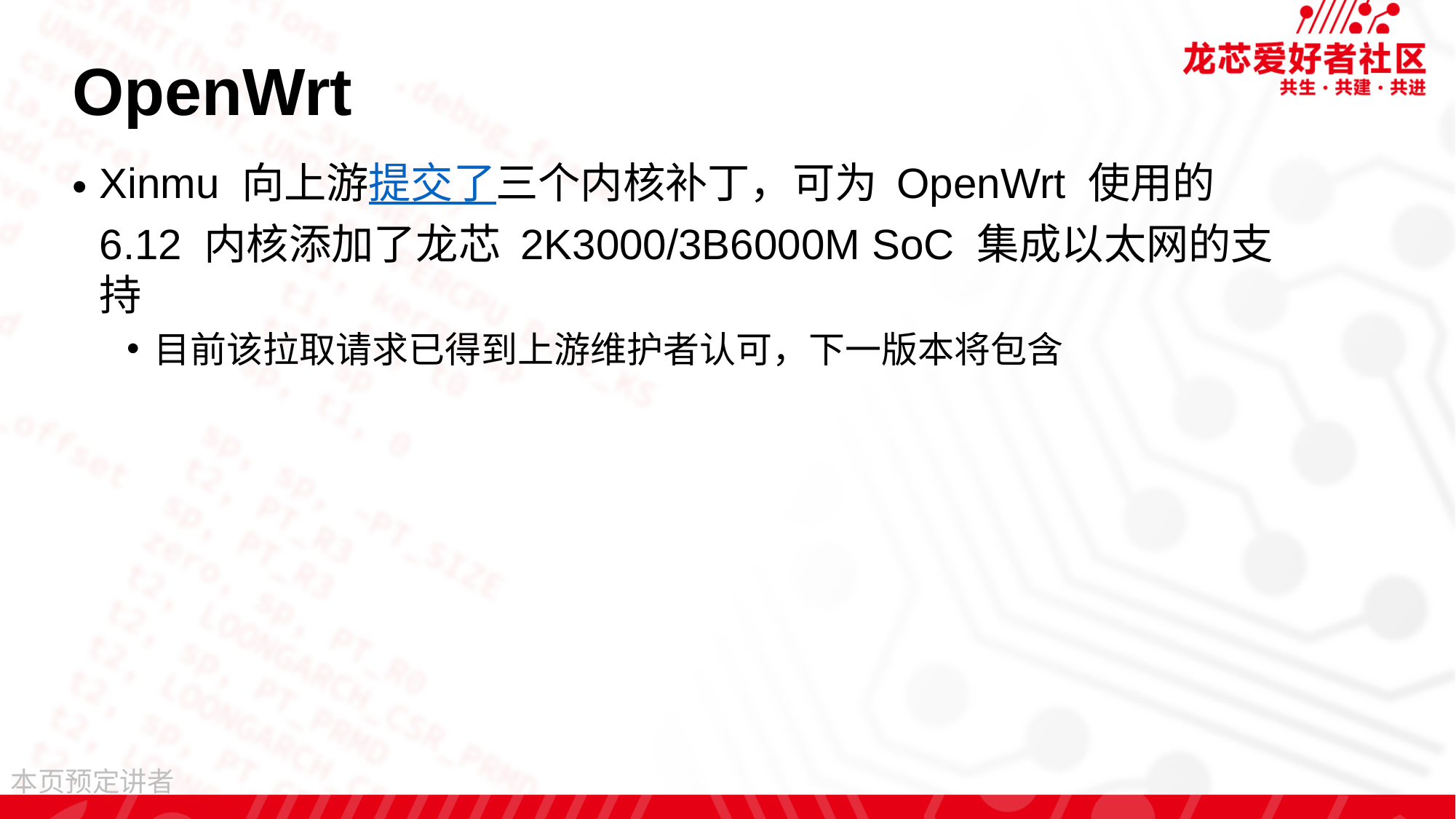

# OpenWrt
Xinmu 向上游提交了三个内核补丁，可为 OpenWrt 使用的 6.12 内核添加了龙芯 2K3000/3B6000M SoC 集成以太网的支持
目前该拉取请求已得到上游维护者认可，下一版本将包含